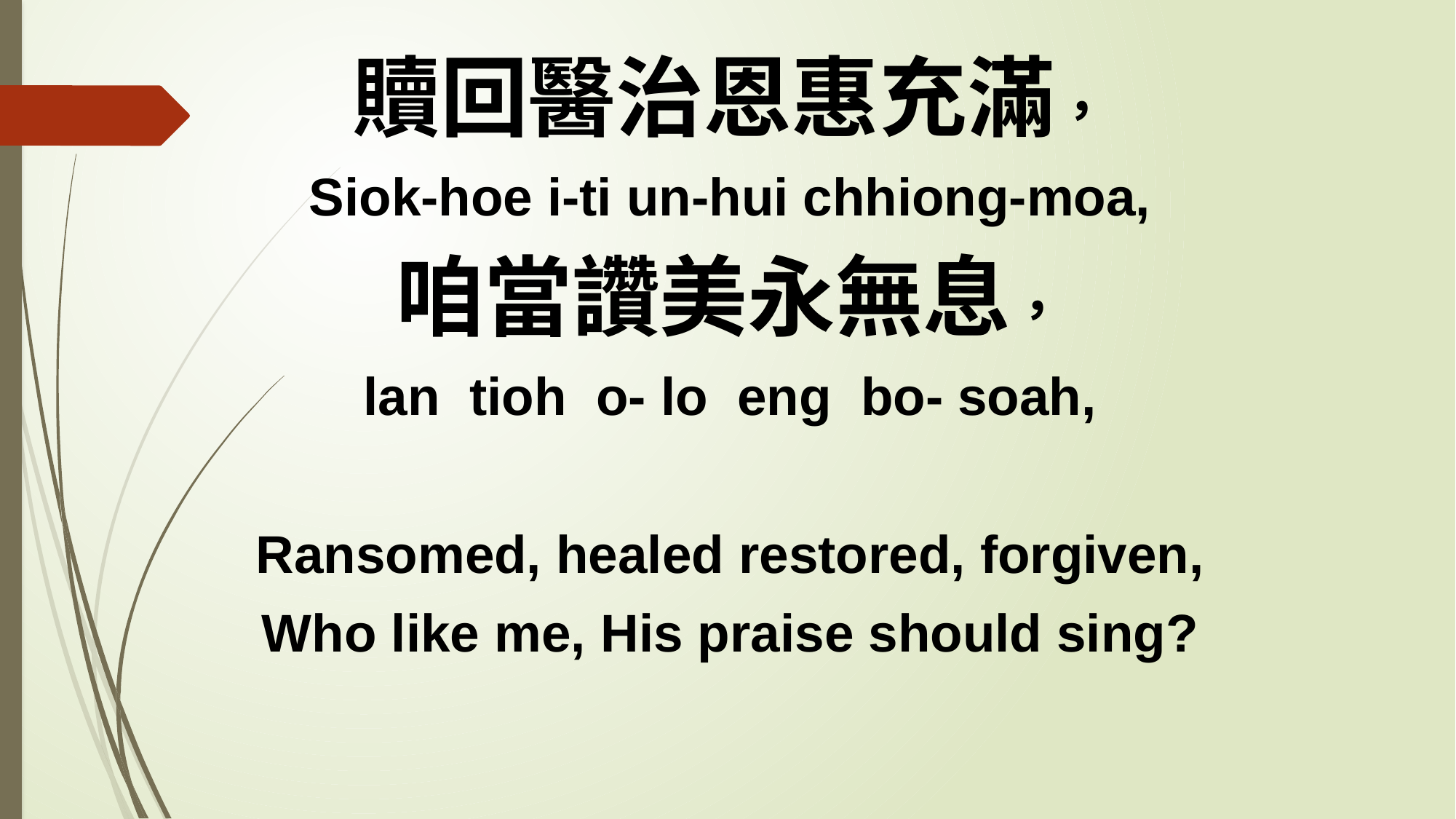

贖回醫治恩惠充滿，
Siok-hoe i-ti un-hui chhiong-moa,
咱當讚美永無息，
lan  tioh  o- lo  eng  bo- soah,

Ransomed, healed restored, forgiven,
Who like me, His praise should sing?